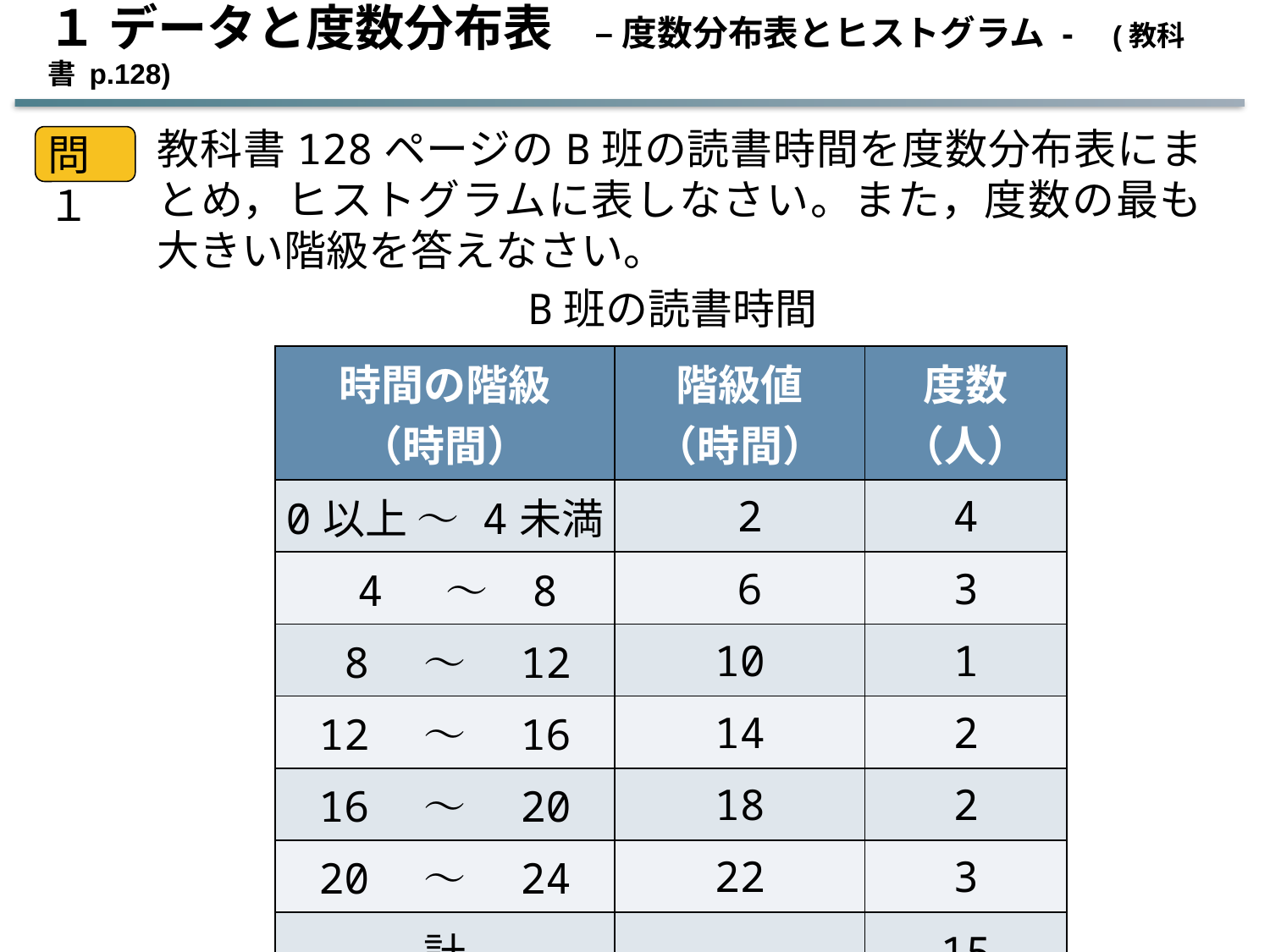

１ データと度数分布表　– 度数分布表とヒストグラム -    (教科書 p.128)
教科書128ページのB班の読書時間を度数分布表にまとめ，ヒストグラムに表しなさい。また，度数の最も大きい階級を答えなさい。
問１

B班の読書時間
| 時間の階級 （時間） | 階級値 （時間） | 度数 （人） |
| --- | --- | --- |
| 0以上 ～ 4未満 | 2 | 4 |
| 4 ～ 8 | 6 | 3 |
| 8　～　12 | 10 | 1 |
| 12　～　16 | 14 | 2 |
| 16　～　20 | 18 | 2 |
| 20　～　24 | 22 | 3 |
| 計 |  | 15 |